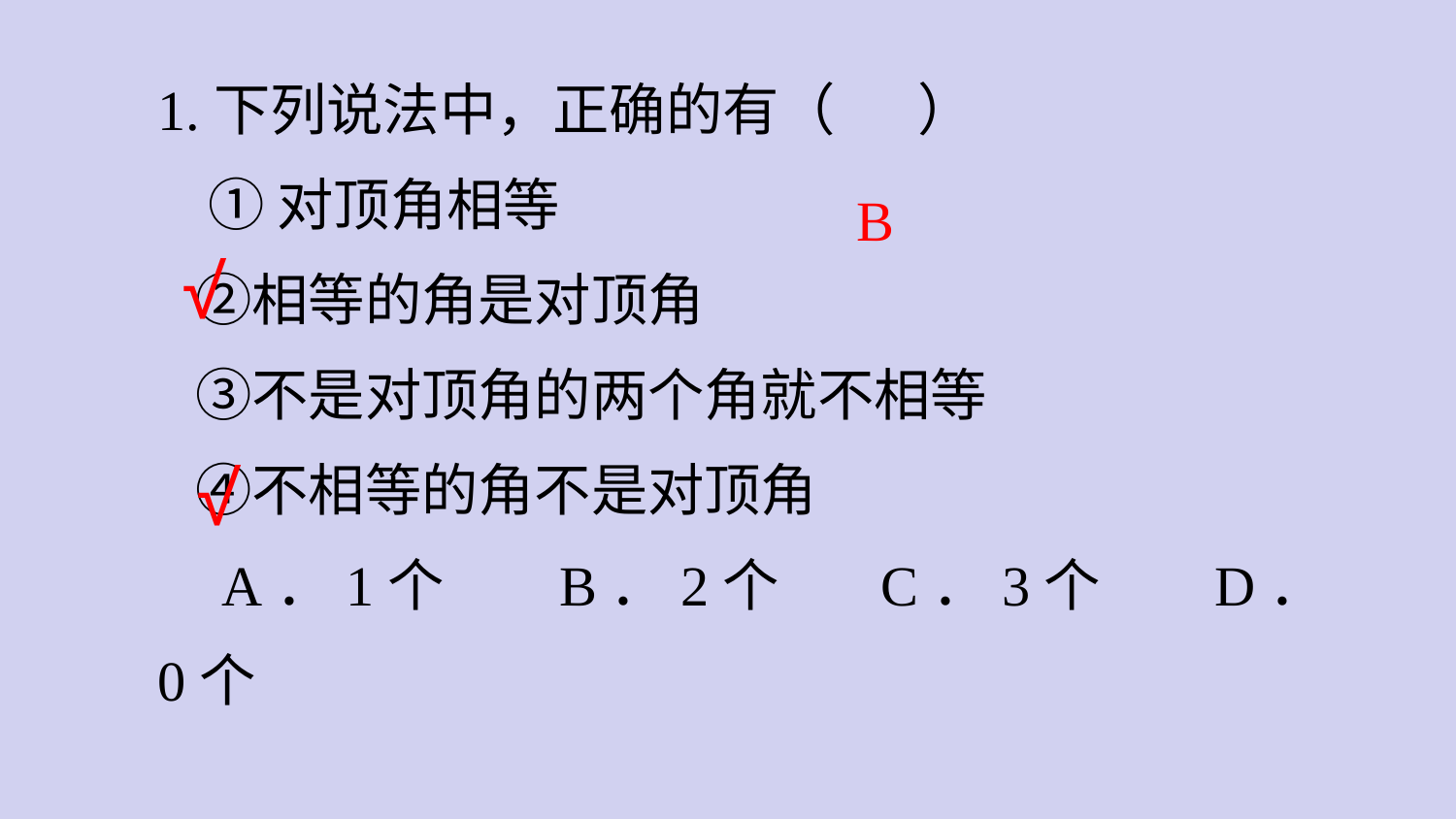

1.下列说法中，正确的有（　  ）
    ① 对顶角相等
   ②相等的角是对顶角
   ③不是对顶角的两个角就不相等
   ④不相等的角不是对顶角
    A．1个        B．2个       C．3个        D．0个
B
√
√